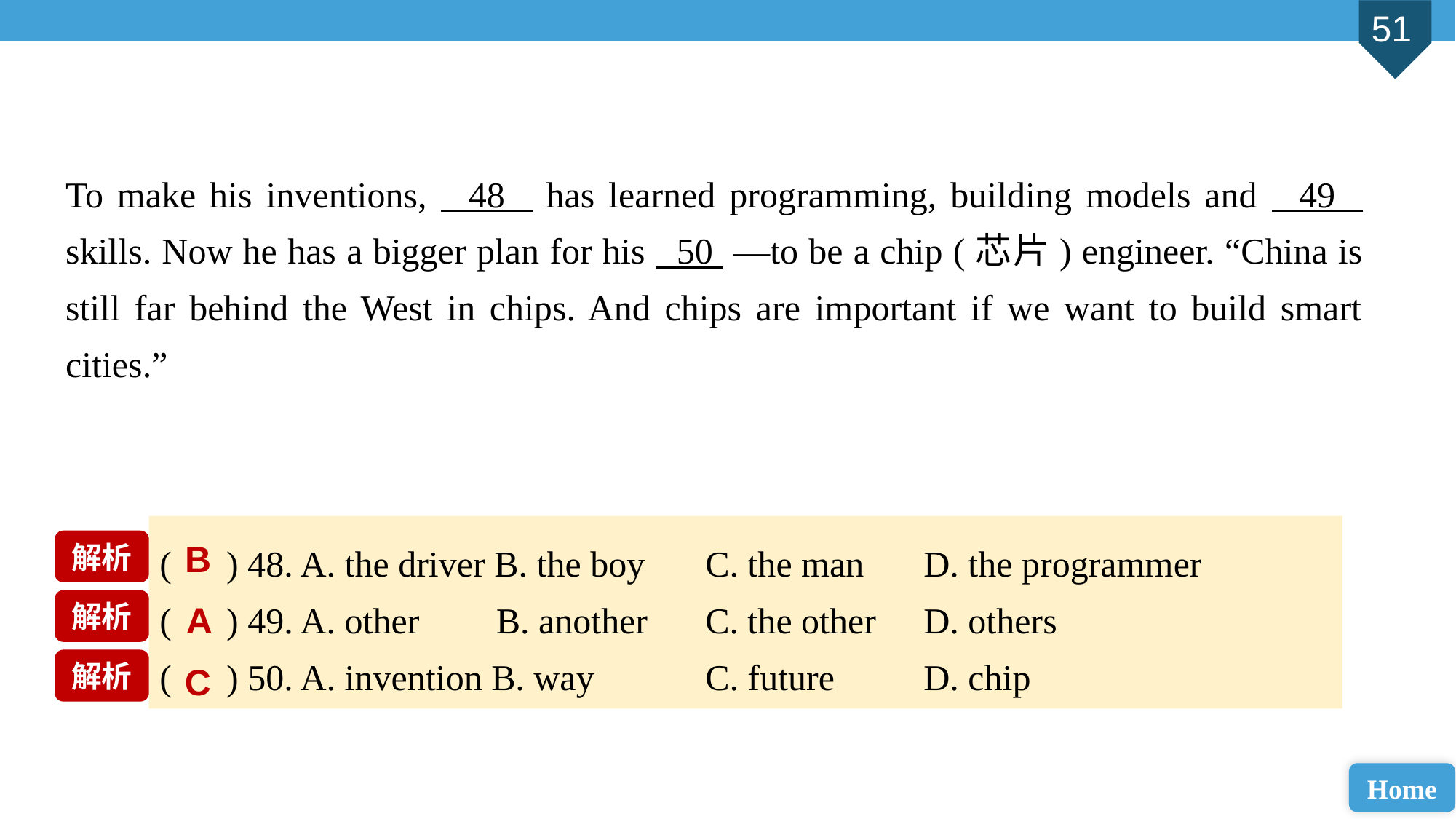

To make his inventions,   48   has learned programming, building models and   49   skills. Now he has a bigger plan for his   50  —to be a chip (芯片) engineer. “China is still far behind the West in chips. And chips are important if we want to build smart cities.”
(      ) 48. A. the driver B. the boy 	C. the man 	D. the programmer
(      ) 49. A. other	 B. another 	C. the other 	D. others
(      ) 50. A. invention B. way 	C. future 	D. chip
B
解析
解析
A
解析
C